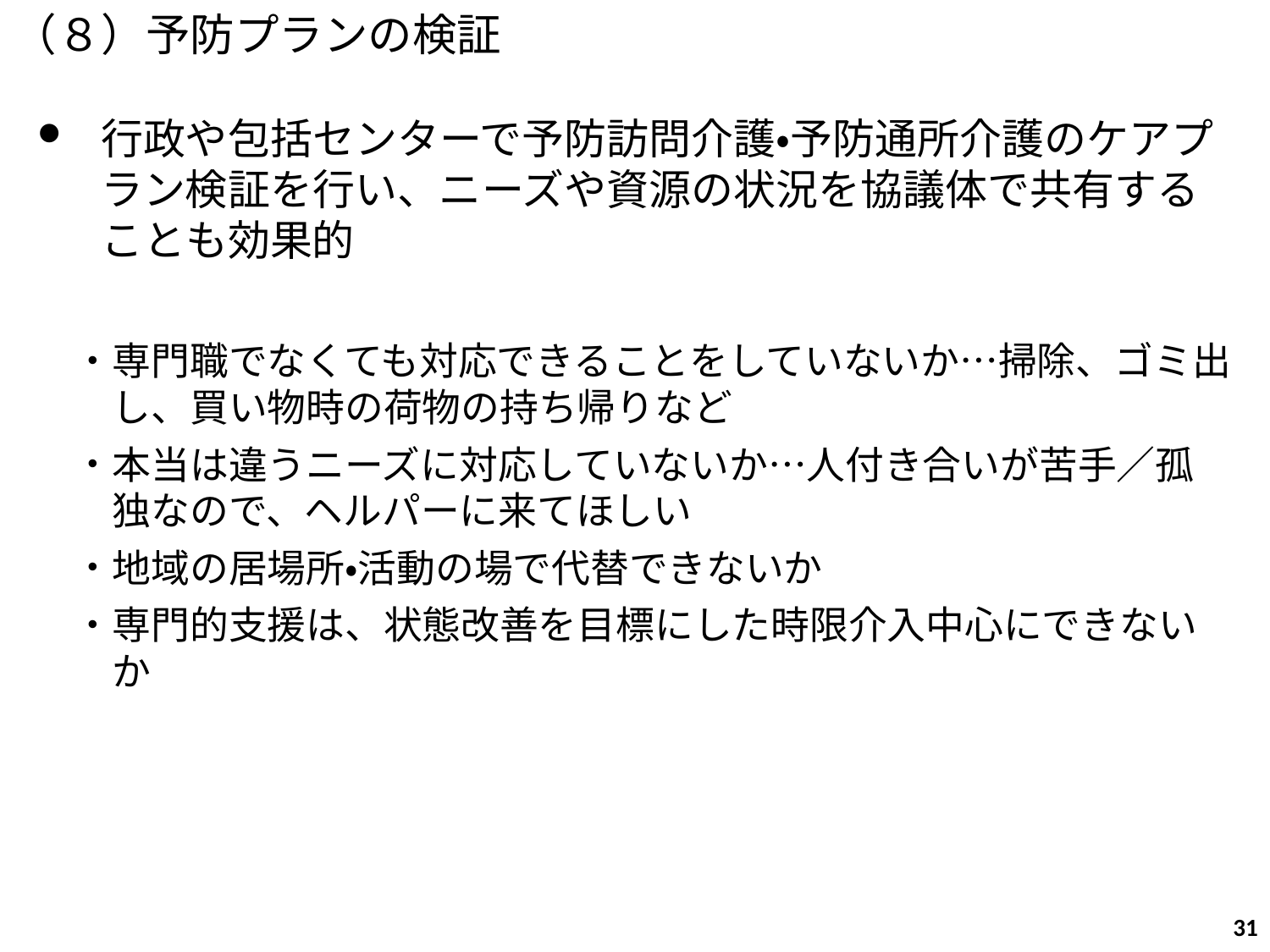

（８）予防プランの検証
行政や包括センターで予防訪問介護・予防通所介護のケアプラン検証を行い、ニーズや資源の状況を協議体で共有することも効果的

専門職でなくても対応できることをしていないか…掃除、ゴミ出し、買い物時の荷物の持ち帰りなど
本当は違うニーズに対応していないか…人付き合いが苦手／孤独なので、ヘルパーに来てほしい
地域の居場所・活動の場で代替できないか
専門的支援は、状態改善を目標にした時限介入中心にできないか
31